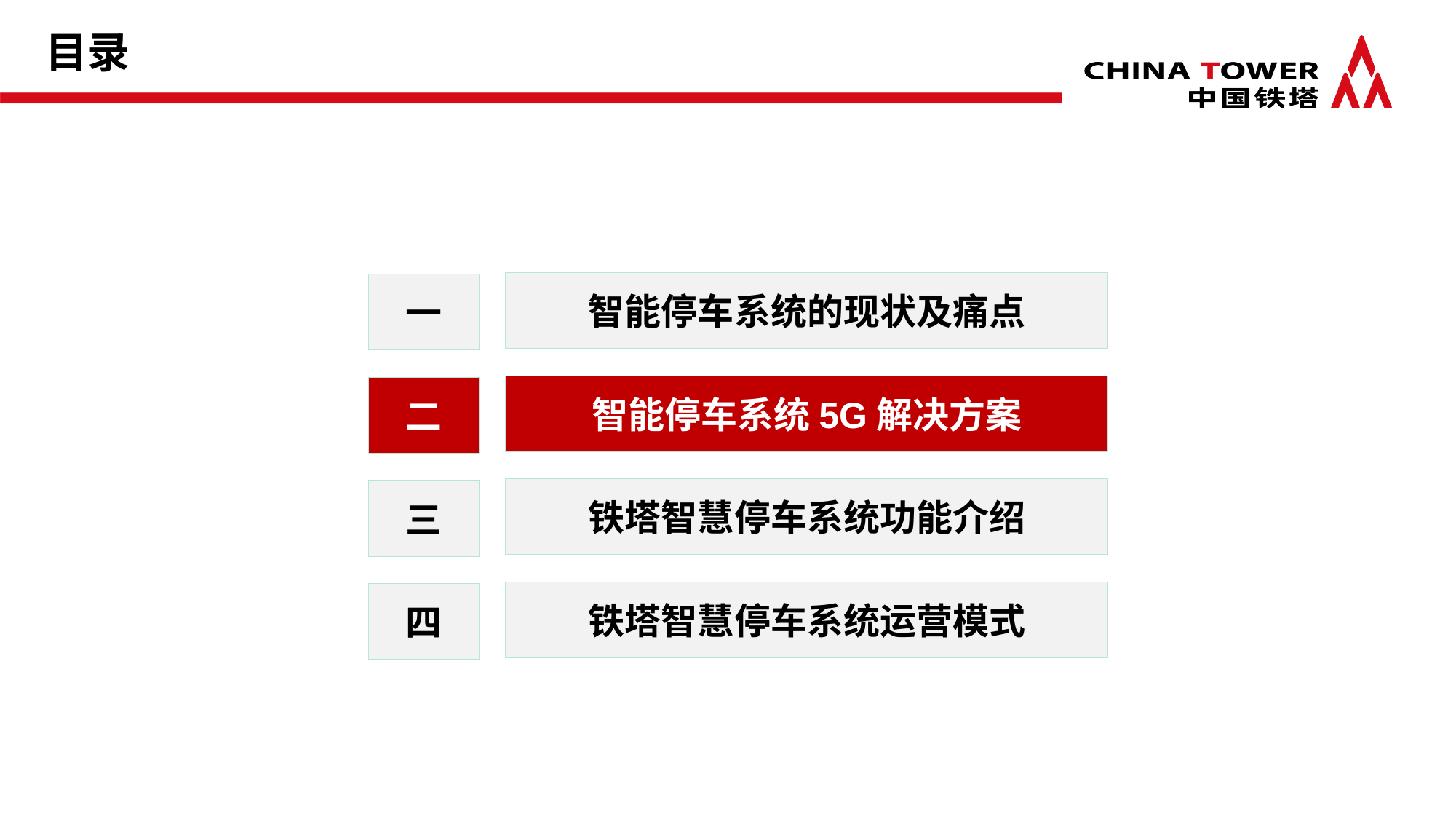

目录
智能停车系统的现状及痛点
一
智能停车系统5G解决方案
二
铁塔智慧停车系统功能介绍
三
铁塔智慧停车系统运营模式
四